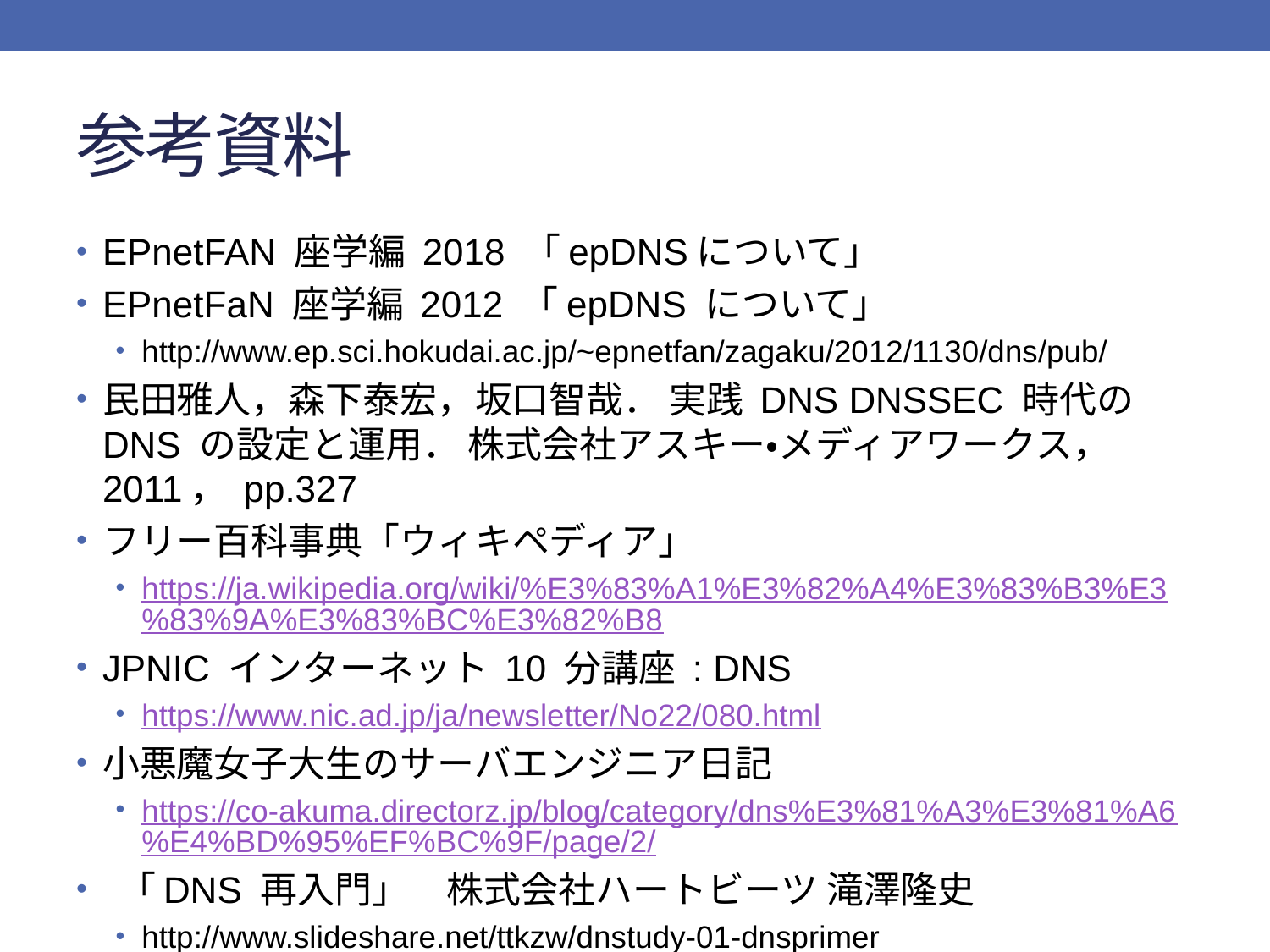

# 参考資料
EPnetFAN 座学編 2018 「epDNSについて」
EPnetFaN 座学編 2012 「epDNS について」
http://www.ep.sci.hokudai.ac.jp/~epnetfan/zagaku/2012/1130/dns/pub/
民田雅人，森下泰宏，坂口智哉． 実践 DNS DNSSEC 時代の DNS の設定と運用． 株式会社アスキー・メディアワークス， 2011， pp.327
フリー百科事典「ウィキペディア」
https://ja.wikipedia.org/wiki/%E3%83%A1%E3%82%A4%E3%83%B3%E3%83%9A%E3%83%BC%E3%82%B8
JPNIC インターネット 10 分講座 : DNS
https://www.nic.ad.jp/ja/newsletter/No22/080.html
小悪魔女子大生のサーバエンジニア日記
https://co-akuma.directorz.jp/blog/category/dns%E3%81%A3%E3%81%A6%E4%BD%95%EF%BC%9F/page/2/
 「DNS 再入門」　株式会社ハートビーツ 滝澤隆史
http://www.slideshare.net/ttkzw/dnstudy-01-dnsprimer